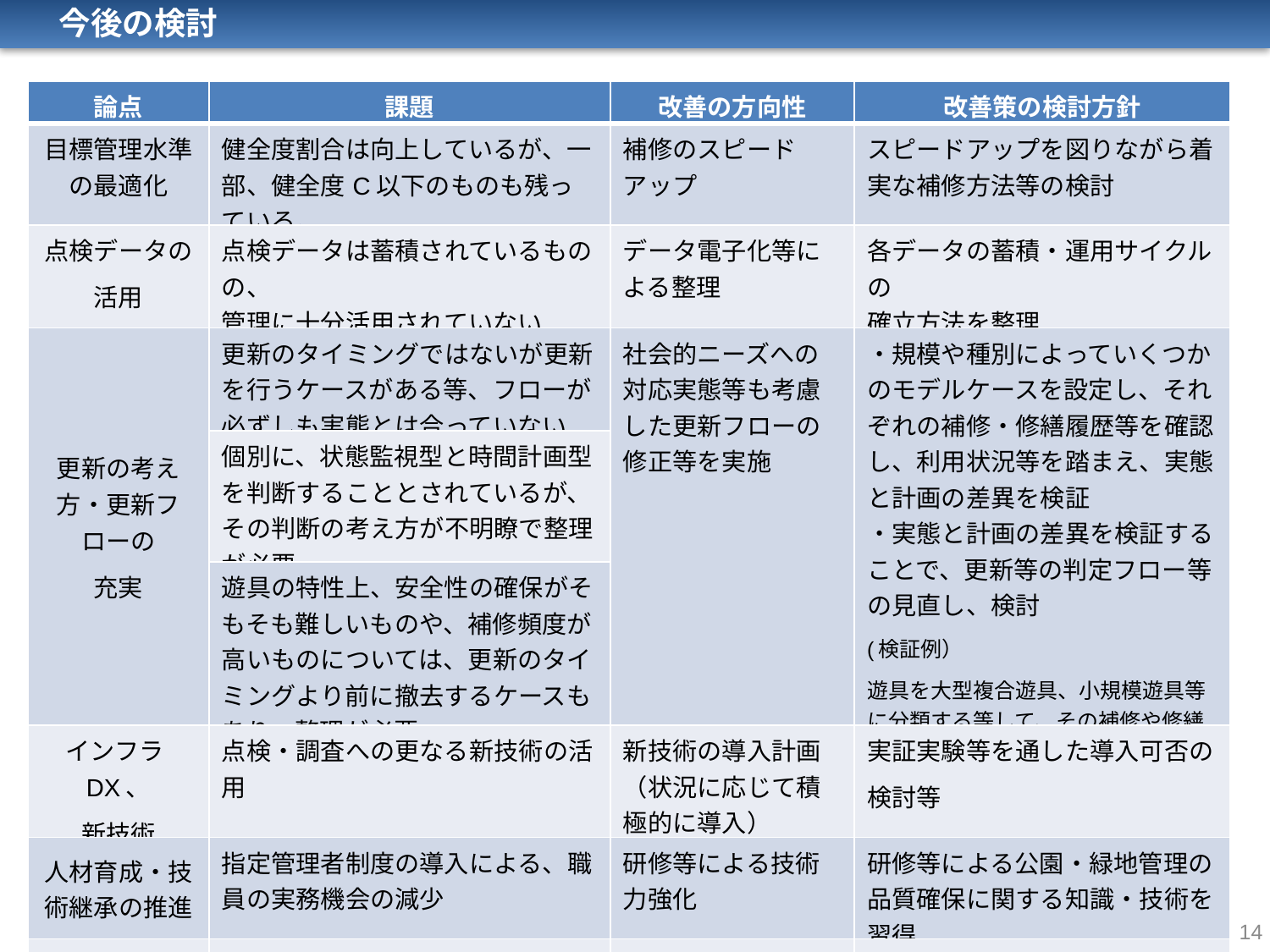

今後の検討

| 論点 | 課題 | 改善の方向性 | 改善策の検討方針 |
| --- | --- | --- | --- |
| 目標管理水準の最適化 | 健全度割合は向上しているが、一部、健全度C以下のものも残っている。 | 補修のスピードアップ | スピードアップを図りながら着実な補修方法等の検討 |
| 点検データの 活用 | 点検データは蓄積されているものの、 管理に十分活用されていない | データ電子化等による整理 | 各データの蓄積・運用サイクルの 確立方法を整理 |
| 更新の考え方・更新フローの 充実 | 更新のタイミングではないが更新を行うケースがある等、フローが必ずしも実態とは合っていない | 社会的ニーズへの対応実態等も考慮した更新フローの修正等を実施 | ・規模や種別によっていくつかのモデルケースを設定し、それぞれの補修・修繕履歴等を確認し、利用状況等を踏まえ、実態と計画の差異を検証 ・実態と計画の差異を検証することで、更新等の判定フロー等の見直し、検討 (検証例） 遊具を大型複合遊具、小規模遊具等に分類する等して、その補修や修繕履歴等を整理し、社会的ニーズに対応した例等を確認 |
|  | 個別に、状態監視型と時間計画型を判断することとされているが、その判断の考え方が不明瞭で整理が必要 |  | 実態と計画の差異を検証することで、更新等の判定フロー等の見直し、検討を行う。 |
|  | 遊具の特性上、安全性の確保がそもそも難しいものや、補修頻度が高いものについては、更新のタイミングより前に撤去するケースもあり、整理が必要 |  |  |
| インフラDX、 新技術 | 点検・調査への更なる新技術の活用 | 新技術の導入計画（状況に応じて積極的に導入） | 実証実験等を通した導入可否の 検討等 |
| 人材育成・技術継承の推進 | 指定管理者制度の導入による、職員の実務機会の減少 | 研修等による技術力強化 | 研修等による公園・緑地管理の品質確保に関する知識・技術を習得 |
| 地域、官民 連携 | まいど通報システムの十分な周知 | 周知による府民連携の強化 | システムの更なる周知の検討等 |
14